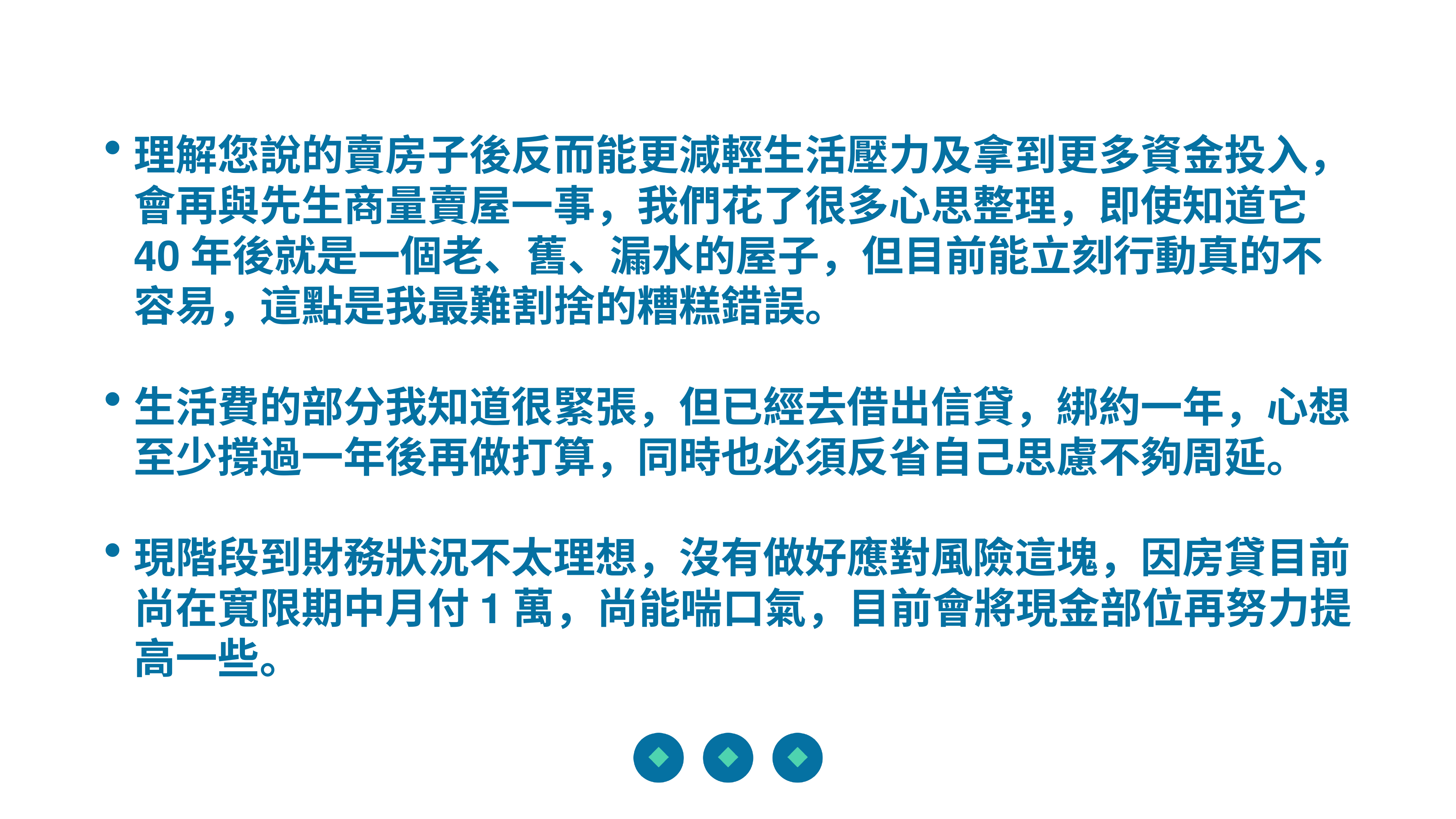

理解您說的賣房子後反而能更減輕生活壓力及拿到更多資金投入，會再與先生商量賣屋一事，我們花了很多心思整理，即使知道它40年後就是一個老、舊、漏水的屋子，但目前能立刻行動真的不容易，這點是我最難割捨的糟糕錯誤。

生活費的部分我知道很緊張，但已經去借出信貸，綁約一年，心想至少撐過一年後再做打算，同時也必須反省自己思慮不夠周延。

現階段到財務狀況不太理想，沒有做好應對風險這塊，因房貸目前尚在寬限期中月付1萬，尚能喘口氣，目前會將現金部位再努力提高一些。